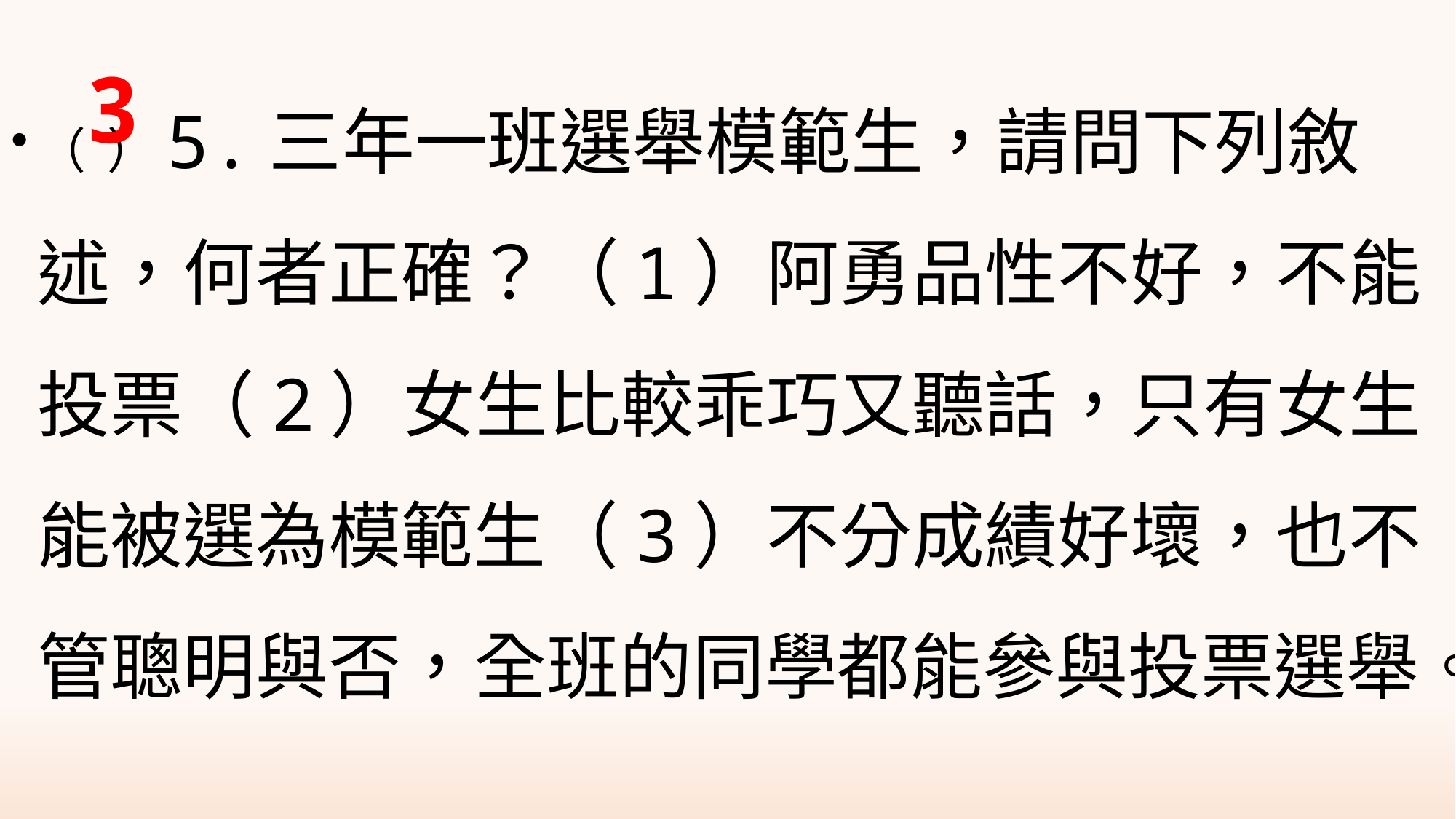

（  ）5.三年一班選舉模範生，請問下列敘述，何者正確？（1）阿勇品性不好，不能投票（2）女生比較乖巧又聽話，只有女生能被選為模範生（3）不分成績好壞，也不管聰明與否，全班的同學都能參與投票選舉。

3